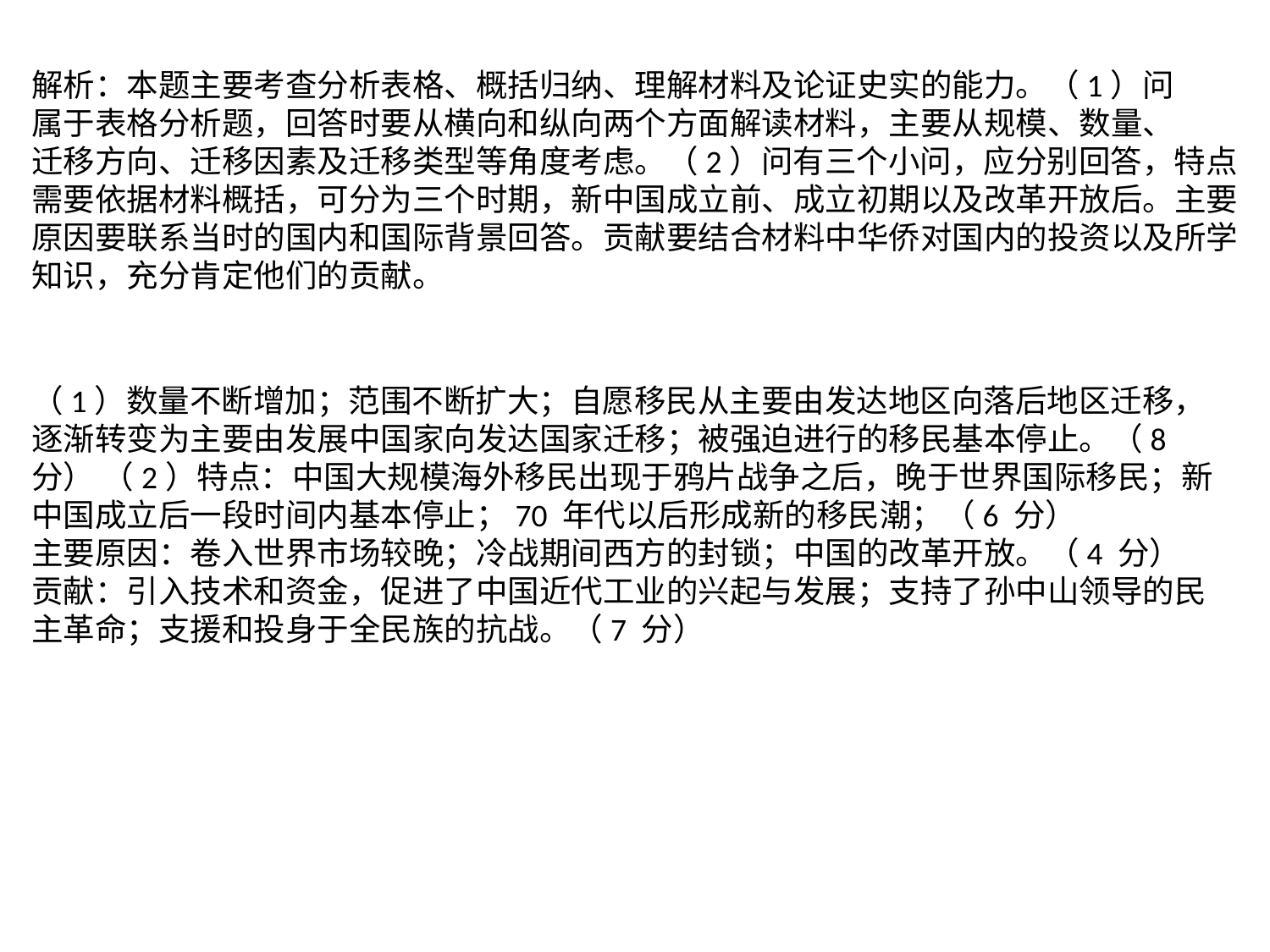

解析：本题主要考查分析表格、概括归纳、理解材料及论证史实的能力。（1）问
属于表格分析题，回答时要从横向和纵向两个方面解读材料，主要从规模、数量、
迁移方向、迁移因素及迁移类型等角度考虑。（2）问有三个小问，应分别回答，特点
需要依据材料概括，可分为三个时期，新中国成立前、成立初期以及改革开放后。主要
原因要联系当时的国内和国际背景回答。贡献要结合材料中华侨对国内的投资以及所学
知识，充分肯定他们的贡献。
（1）数量不断增加；范围不断扩大；自愿移民从主要由发达地区向落后地区迁移，逐渐转变为主要由发展中国家向发达国家迁移；被强迫进行的移民基本停止。（8 分） （2）特点：中国大规模海外移民出现于鸦片战争之后，晚于世界国际移民；新中国成立后一段时间内基本停止；70 年代以后形成新的移民潮；（6 分）
主要原因：卷入世界市场较晚；冷战期间西方的封锁；中国的改革开放。（4 分）
贡献：引入技术和资金，促进了中国近代工业的兴起与发展；支持了孙中山领导的民
主革命；支援和投身于全民族的抗战。（7 分）